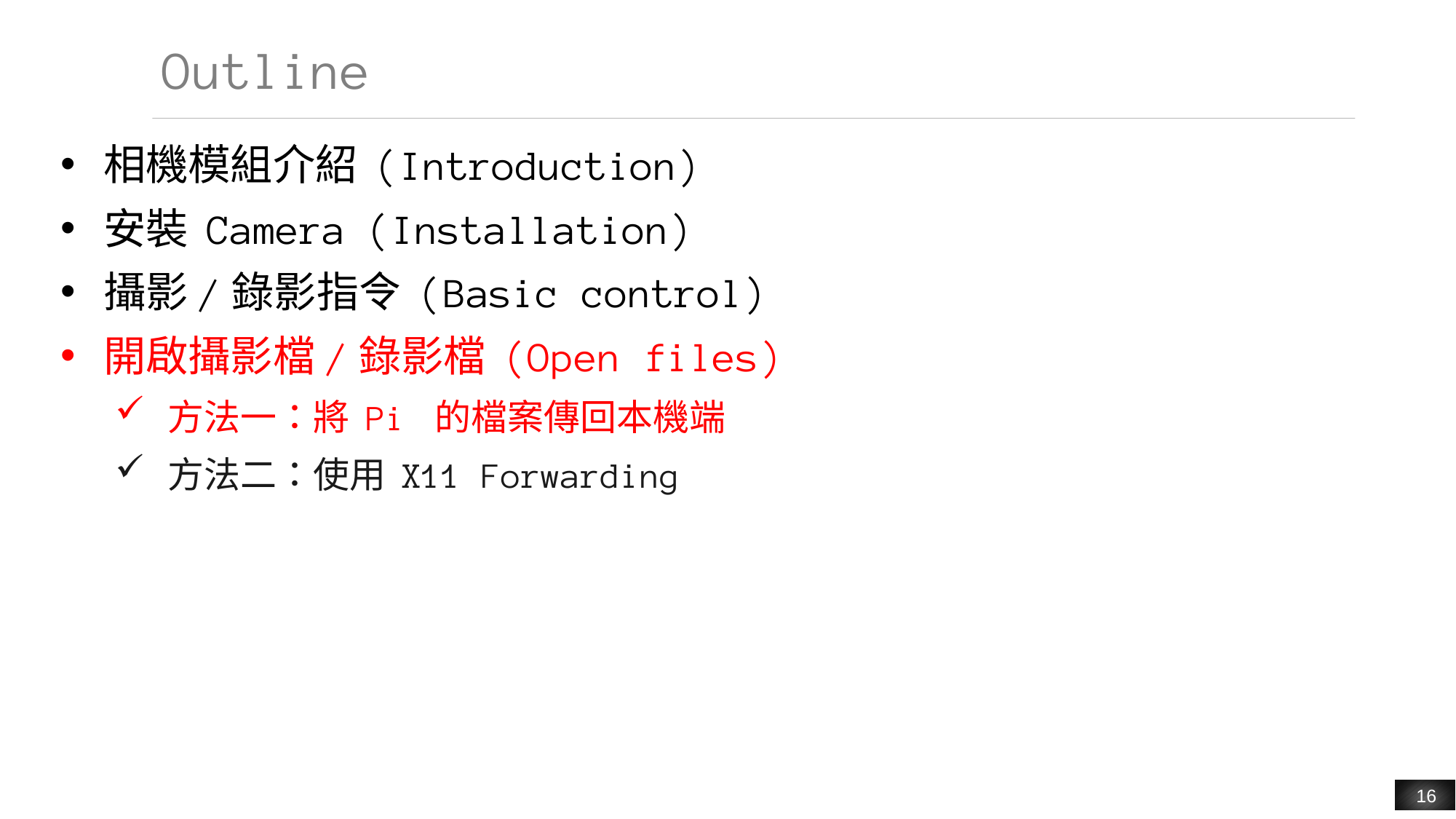

# Outline
相機模組介紹 (Introduction)
安裝 Camera (Installation)
攝影/錄影指令 (Basic control)
開啟攝影檔/錄影檔 (Open files)
方法一：將 Pi 的檔案傳回本機端
方法二：使用 X11 Forwarding